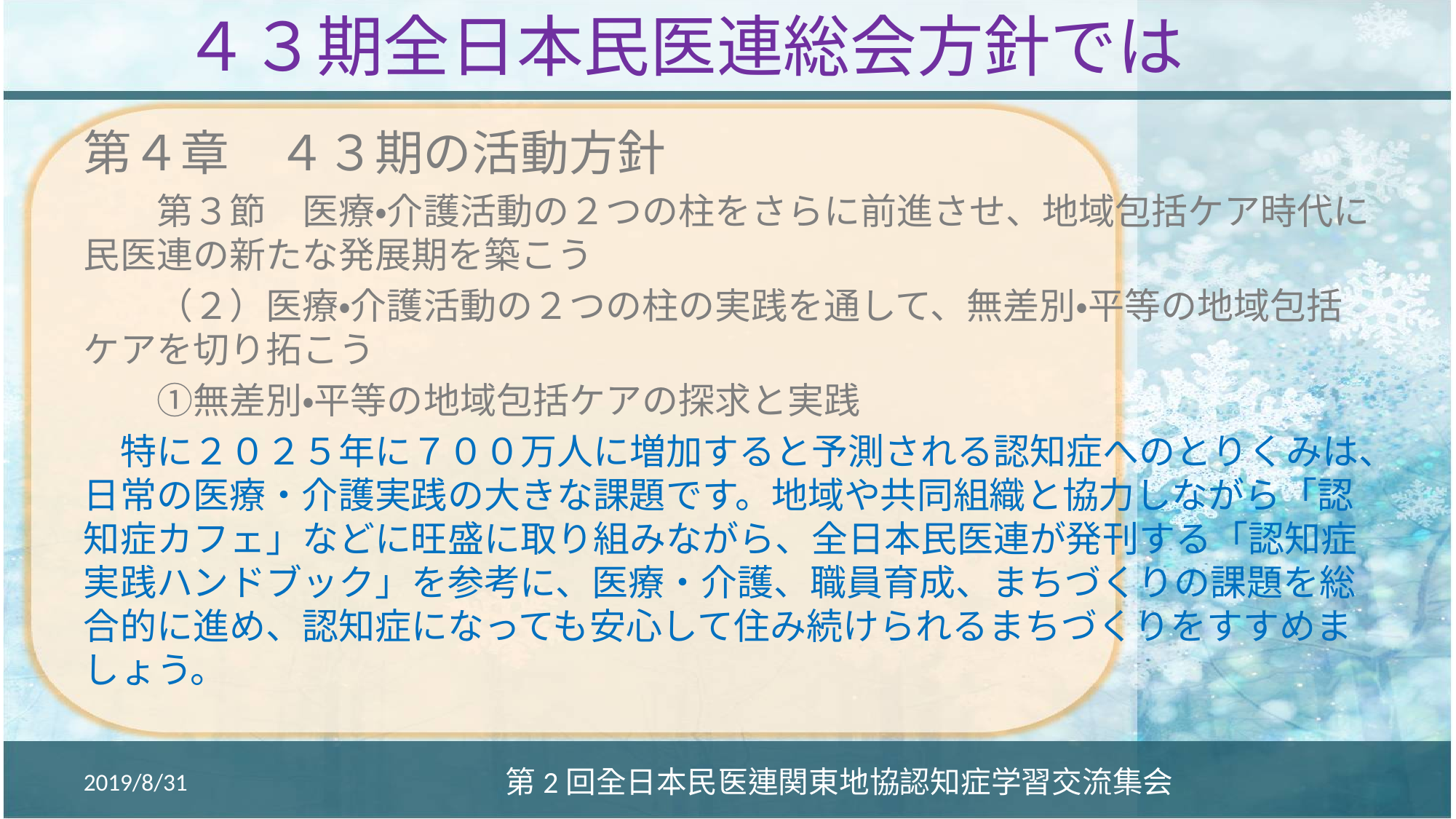

# ４３期全日本民医連総会方針では
第４章　４３期の活動方針
　　第３節　医療・介護活動の２つの柱をさらに前進させ、地域包括ケア時代に民医連の新たな発展期を築こう
　　（２）医療・介護活動の２つの柱の実践を通して、無差別・平等の地域包括ケアを切り拓こう
　　①無差別・平等の地域包括ケアの探求と実践
　特に２０２５年に７００万人に増加すると予測される認知症へのとりくみは、日常の医療・介護実践の大きな課題です。地域や共同組織と協力しながら「認知症カフェ」などに旺盛に取り組みながら、全日本民医連が発刊する「認知症実践ハンドブック」を参考に、医療・介護、職員育成、まちづくりの課題を総合的に進め、認知症になっても安心して住み続けられるまちづくりをすすめましょう。
2019/8/31
第2回全日本民医連関東地協認知症学習交流集会